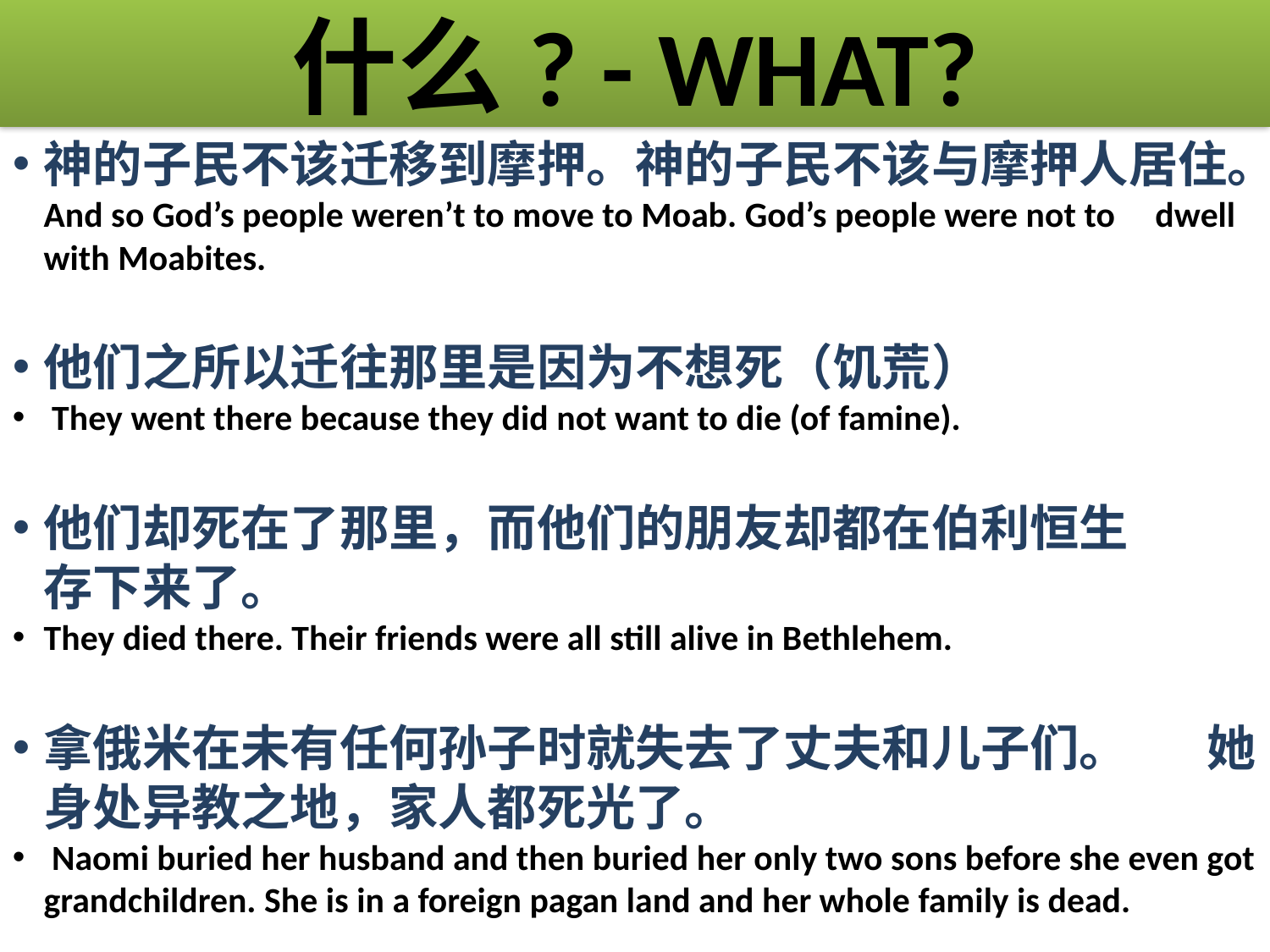

什么? - WHAT?
神的子民不该迁移到摩押。神的子民不该与摩押人居住。
 	And so God’s people weren’t to move to Moab. God’s people were not to     dwell with Moabites.

他们之所以迁往那里是因为不想死（饥荒）
 They went there because they did not want to die (of famine).

他们却死在了那里，而他们的朋友却都在伯利恒生          存下来了。
They died there. Their friends were all still alive in Bethlehem.

拿俄米在未有任何孙子时就失去了丈夫和儿子们。       她身处异教之地，家人都死光了。
 Naomi buried her husband and then buried her only two sons before she even got grandchildren. She is in a foreign pagan land and her whole family is dead.